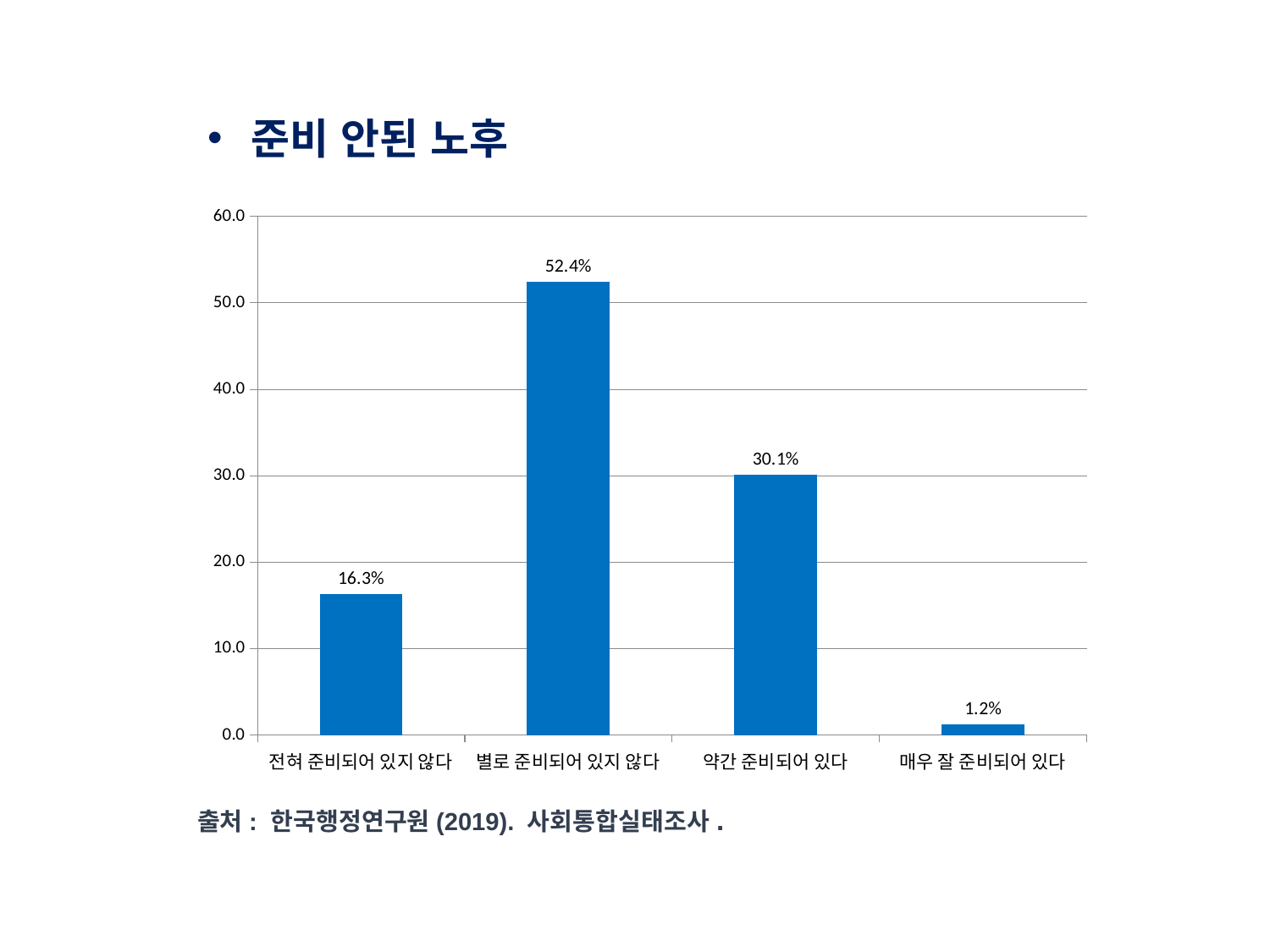

준비 안된 노후

### Chart

| Category |  |
|---|---|
| 전혀 준비되어 있지 않다 | 16.3 |
| 별로 준비되어 있지 않다 | 52.4 |
| 약간 준비되어 있다 | 30.1 |
| 매우 잘 준비되어 있다 | 1.2 |
출처: 한국행정연구원(2019). 사회통합실태조사.